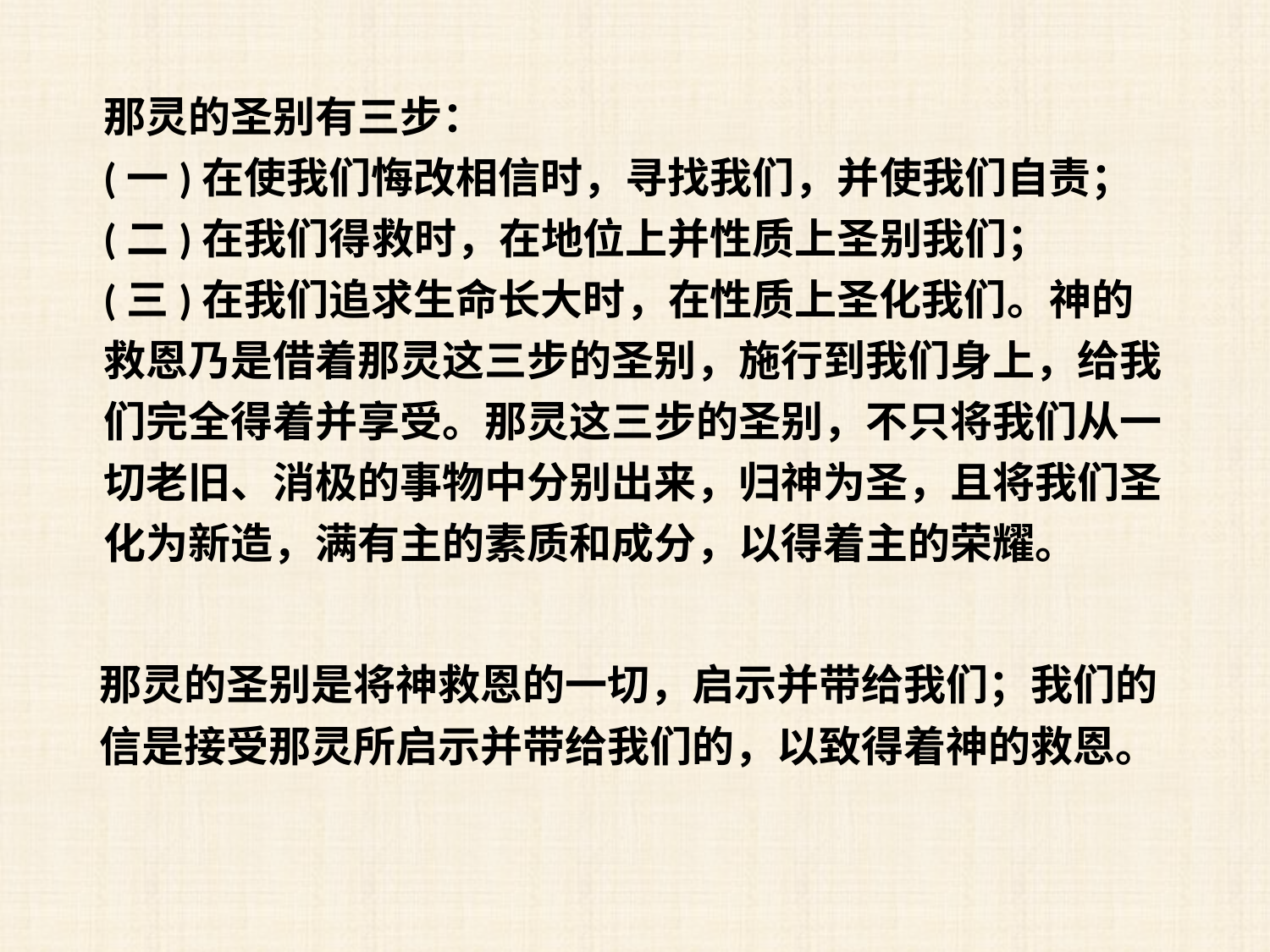

那灵的圣别有三步：
(一)在使我们悔改相信时，寻找我们，并使我们自责；
(二)在我们得救时，在地位上并性质上圣别我们；
(三)在我们追求生命长大时，在性质上圣化我们。神的救恩乃是借着那灵这三步的圣别，施行到我们身上，给我们完全得着并享受。那灵这三步的圣别，不只将我们从一切老旧、消极的事物中分别出来，归神为圣，且将我们圣化为新造，满有主的素质和成分，以得着主的荣耀。
那灵的圣别是将神救恩的一切，启示并带给我们；我们的信是接受那灵所启示并带给我们的，以致得着神的救恩。